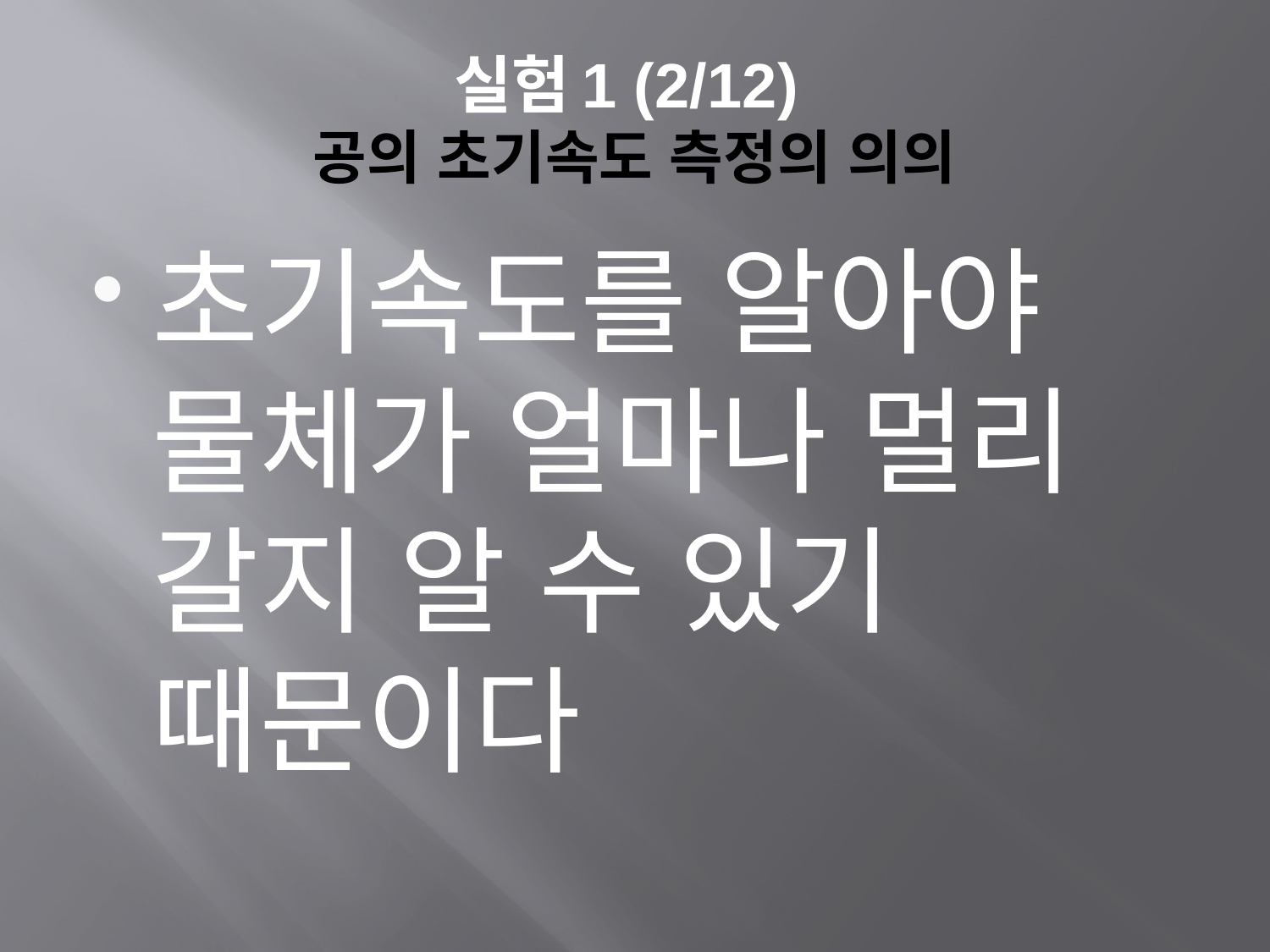

# 실험1 (2/12) 공의 초기속도 측정의 의의
초기속도를 알아야 물체가 얼마나 멀리 갈지 알 수 있기 때문이다